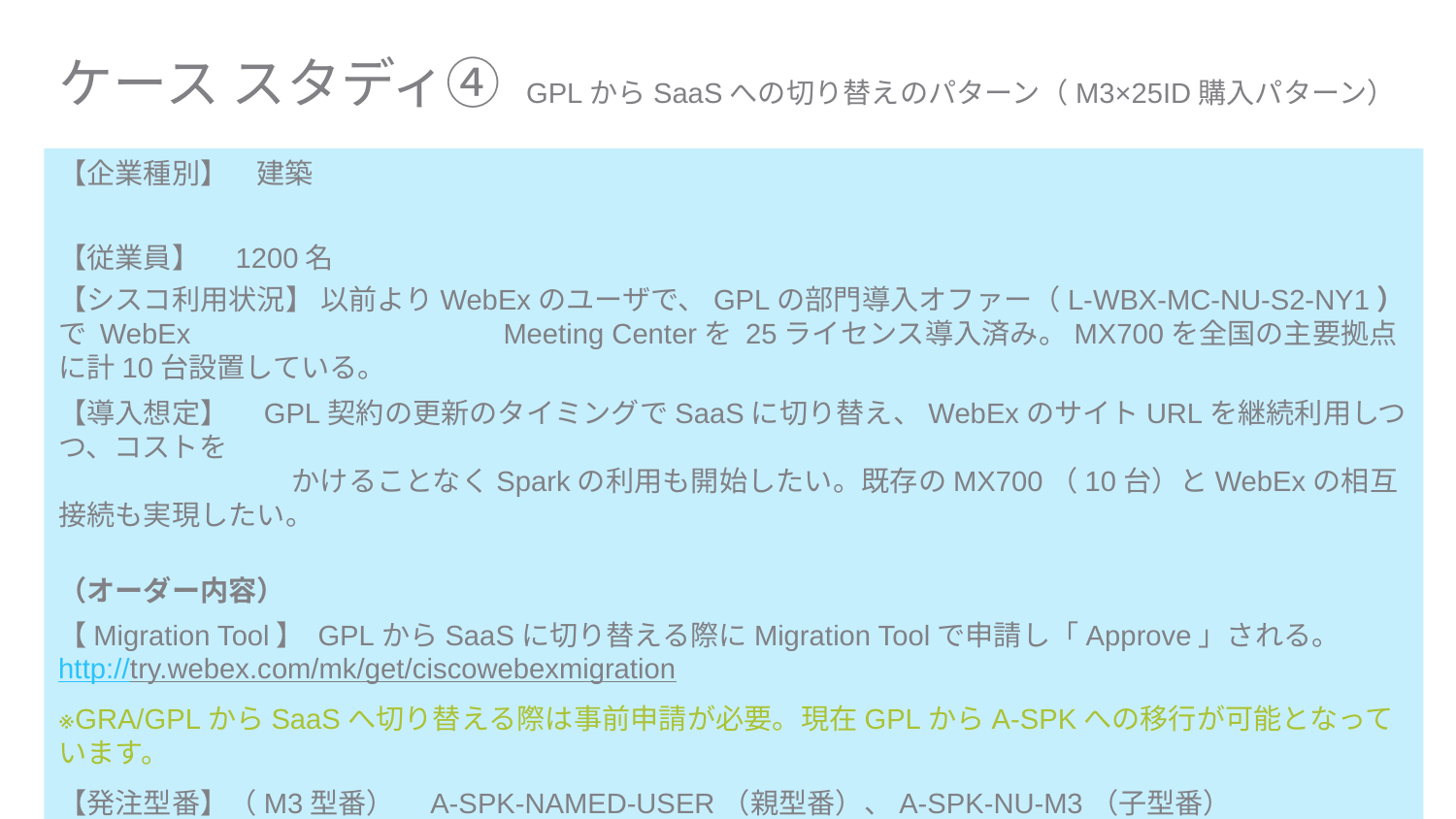

ケース スタディ④ GPLからSaaSへの切り替えのパターン（M3×25ID購入パターン）
【企業種別】　建築
【従業員】　1200名
【シスコ利用状況】 以前よりWebExのユーザで、GPLの部門導入オファー（L-WBX-MC-NU-S2-NY1）で WebEx 			 Meeting Centerを 25ライセンス導入済み。MX700を全国の主要拠点に計10台設置している。
【導入想定】　GPL契約の更新のタイミングでSaaSに切り替え、WebExのサイトURLを継続利用しつつ、コストを
　　　　　　　　 かけることなくSparkの利用も開始したい。既存のMX700（10台）とWebExの相互接続も実現したい。

（オーダー内容）
【Migration Tool】 GPLからSaaSに切り替える際にMigration Toolで申請し「Approve」される。 　　http://try.webex.com/mk/get/ciscowebexmigration
※GRA/GPLからSaaSへ切り替える際は事前申請が必要。現在GPLからA-SPKへの移行が可能となっています。
【発注型番】（M3型番）　A-SPK-NAMED-USER（親型番）、A-SPK-NU-M3（子型番）

【購入サブスクリプション数】　M3×25